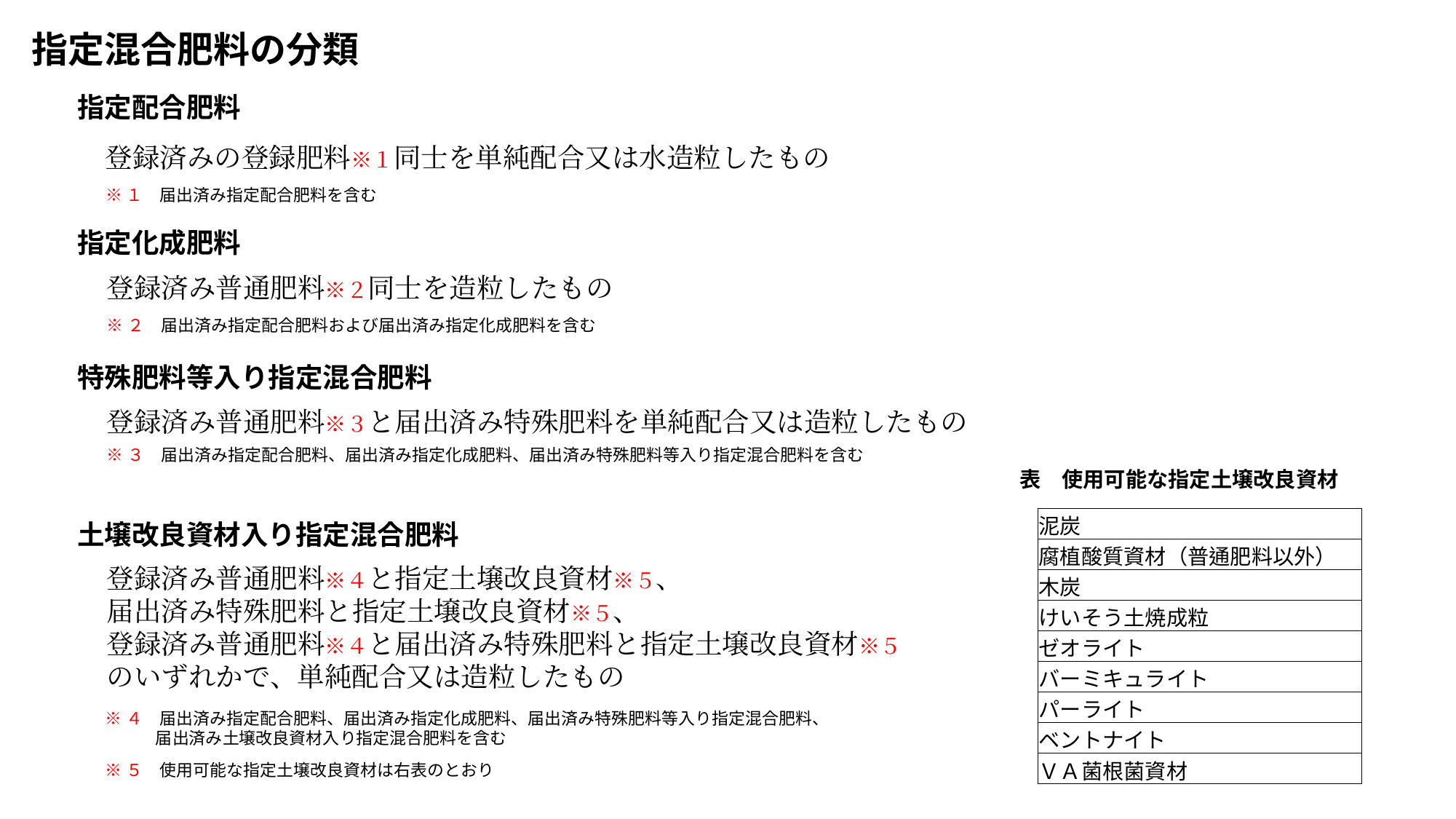

指定混合肥料の分類
指定配合肥料
登録済みの登録肥料※１同士を単純配合又は水造粒したもの
※１　届出済み指定配合肥料を含む
指定化成肥料
登録済み普通肥料※２同士を造粒したもの
※２　届出済み指定配合肥料および届出済み指定化成肥料を含む
特殊肥料等入り指定混合肥料
登録済み普通肥料※３と届出済み特殊肥料を単純配合又は造粒したもの
※３　届出済み指定配合肥料、届出済み指定化成肥料、届出済み特殊肥料等入り指定混合肥料を含む
表　使用可能な指定土壌改良資材
| 泥炭 |
| --- |
| 腐植酸質資材（普通肥料以外） |
| 木炭 |
| けいそう土焼成粒 |
| ゼオライト |
| バーミキュライト |
| パーライト |
| ベントナイト |
| ＶＡ菌根菌資材 |
土壌改良資材入り指定混合肥料
登録済み普通肥料※４と指定土壌改良資材※５、
届出済み特殊肥料と指定土壌改良資材※５、
登録済み普通肥料※４と届出済み特殊肥料と指定土壌改良資材※５
のいずれかで、単純配合又は造粒したもの
※４　届出済み指定配合肥料、届出済み指定化成肥料、届出済み特殊肥料等入り指定混合肥料、
　　　届出済み土壌改良資材入り指定混合肥料を含む
※５　使用可能な指定土壌改良資材は右表のとおり